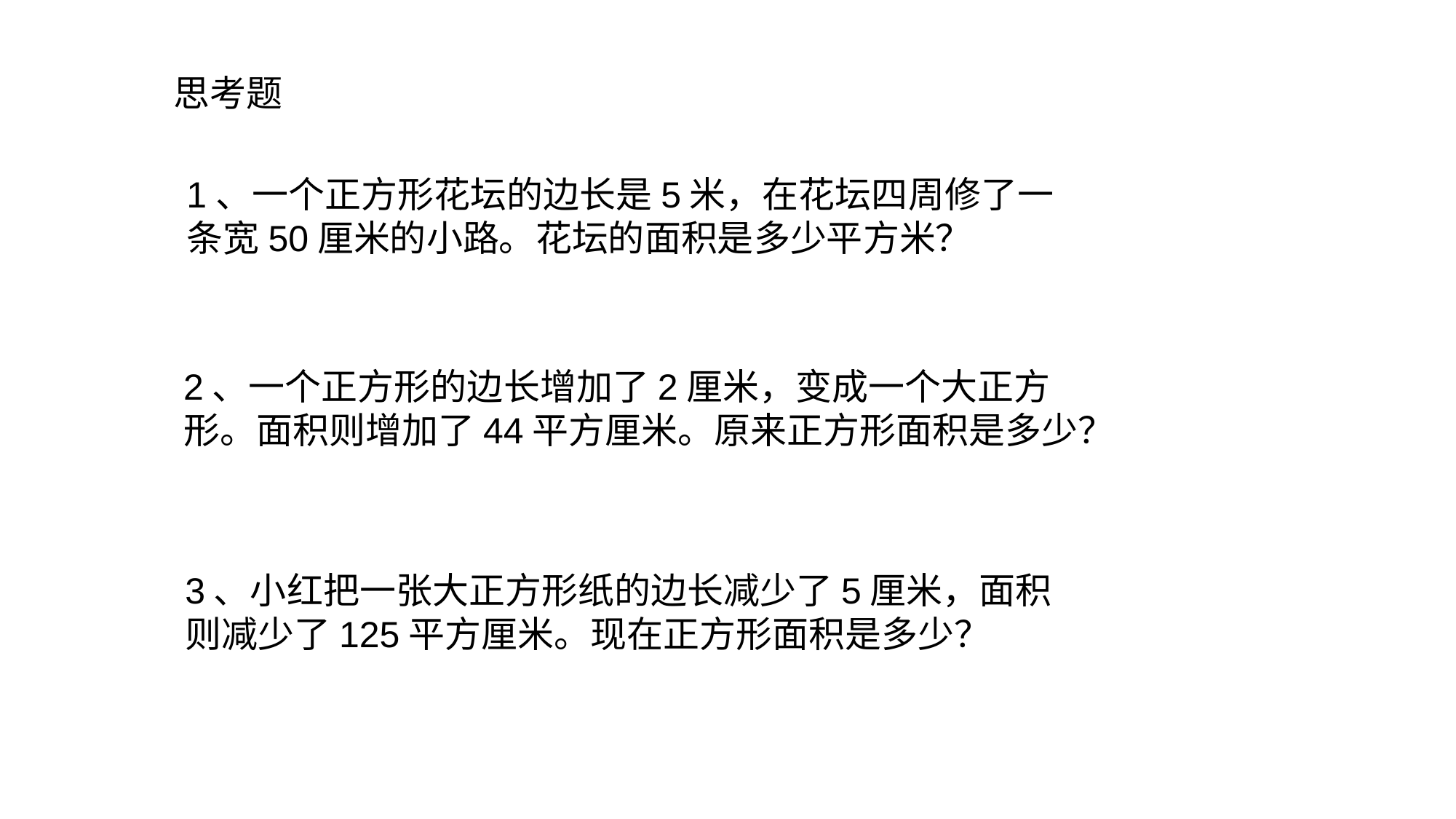

思考题
1、一个正方形花坛的边长是5米，在花坛四周修了一条宽50厘米的小路。花坛的面积是多少平方米？
2、一个正方形的边长增加了2厘米，变成一个大正方形。面积则增加了44平方厘米。原来正方形面积是多少？
3、小红把一张大正方形纸的边长减少了5厘米，面积则减少了125平方厘米。现在正方形面积是多少？